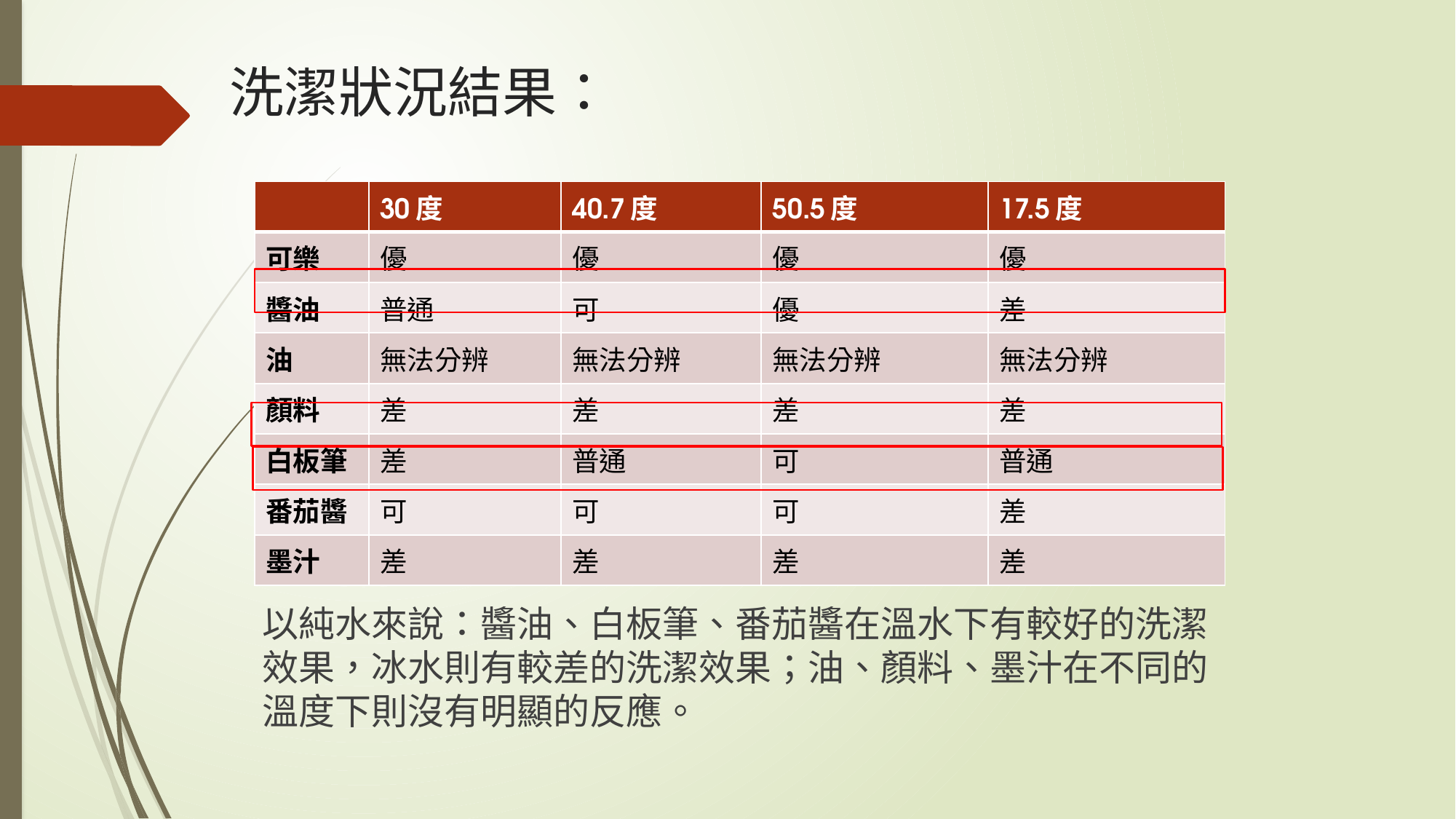

# 洗潔狀況結果：
|  | 30度 | 40.7度 | 50.5度 | 17.5度 |
| --- | --- | --- | --- | --- |
| 可樂 | 優 | 優 | 優 | 優 |
| 醬油 | 普通 | 可 | 優 | 差 |
| 油 | 無法分辨 | 無法分辨 | 無法分辨 | 無法分辨 |
| 顏料 | 差 | 差 | 差 | 差 |
| 白板筆 | 差 | 普通 | 可 | 普通 |
| 番茄醬 | 可 | 可 | 可 | 差 |
| 墨汁 | 差 | 差 | 差 | 差 |

以純水來說：醬油、白板筆、番茄醬在溫水下有較好的洗潔效果，冰水則有較差的洗潔效果；油、顏料、墨汁在不同的溫度下則沒有明顯的反應。